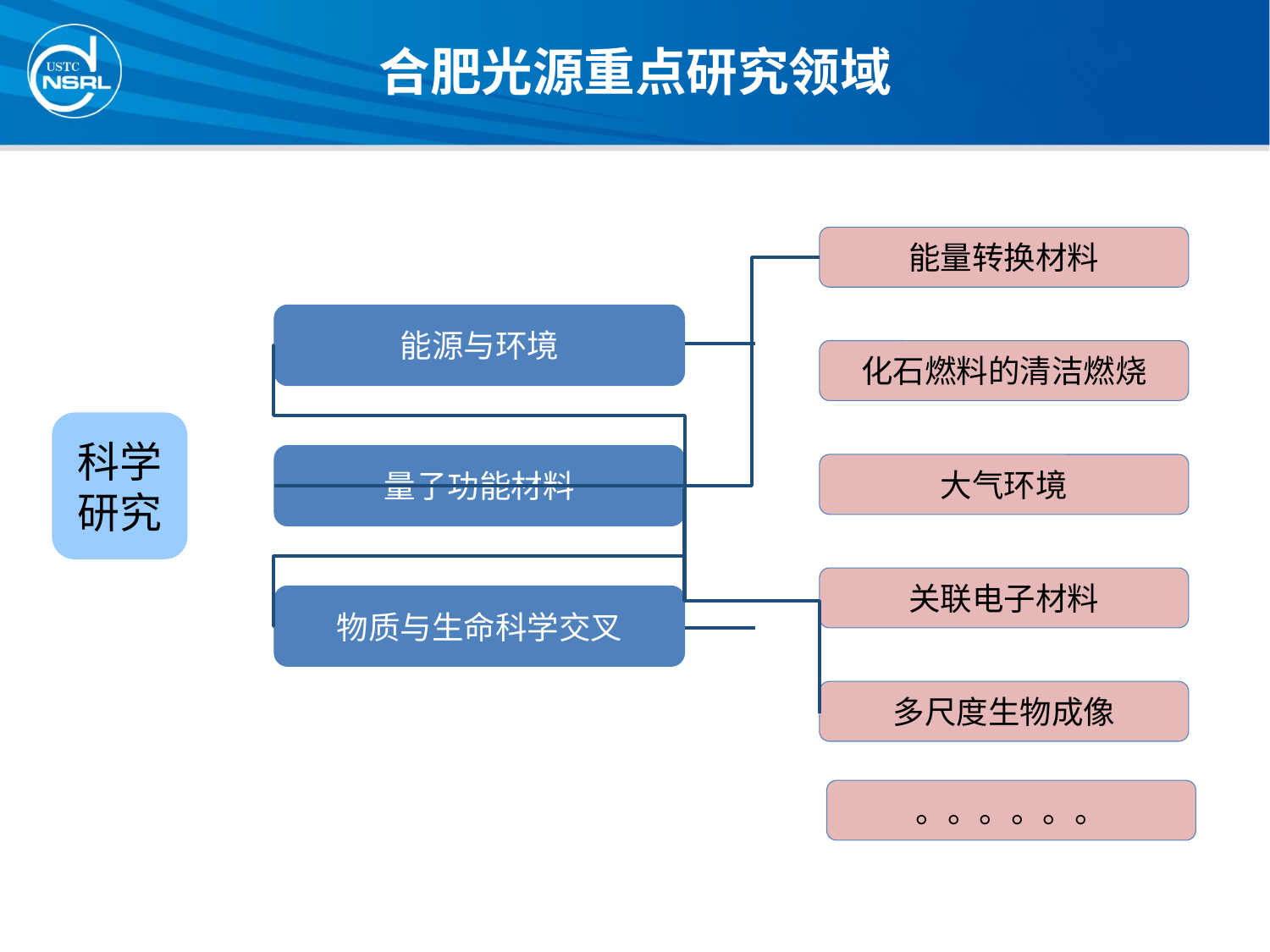

# 合肥光源重点研究领域
能量转换材料
能源与环境
化石燃料的清洁燃烧
科学
研究
量子功能材料
大气环境
关联电子材料
物质与生命科学交叉
多尺度生物成像
。。。。。。